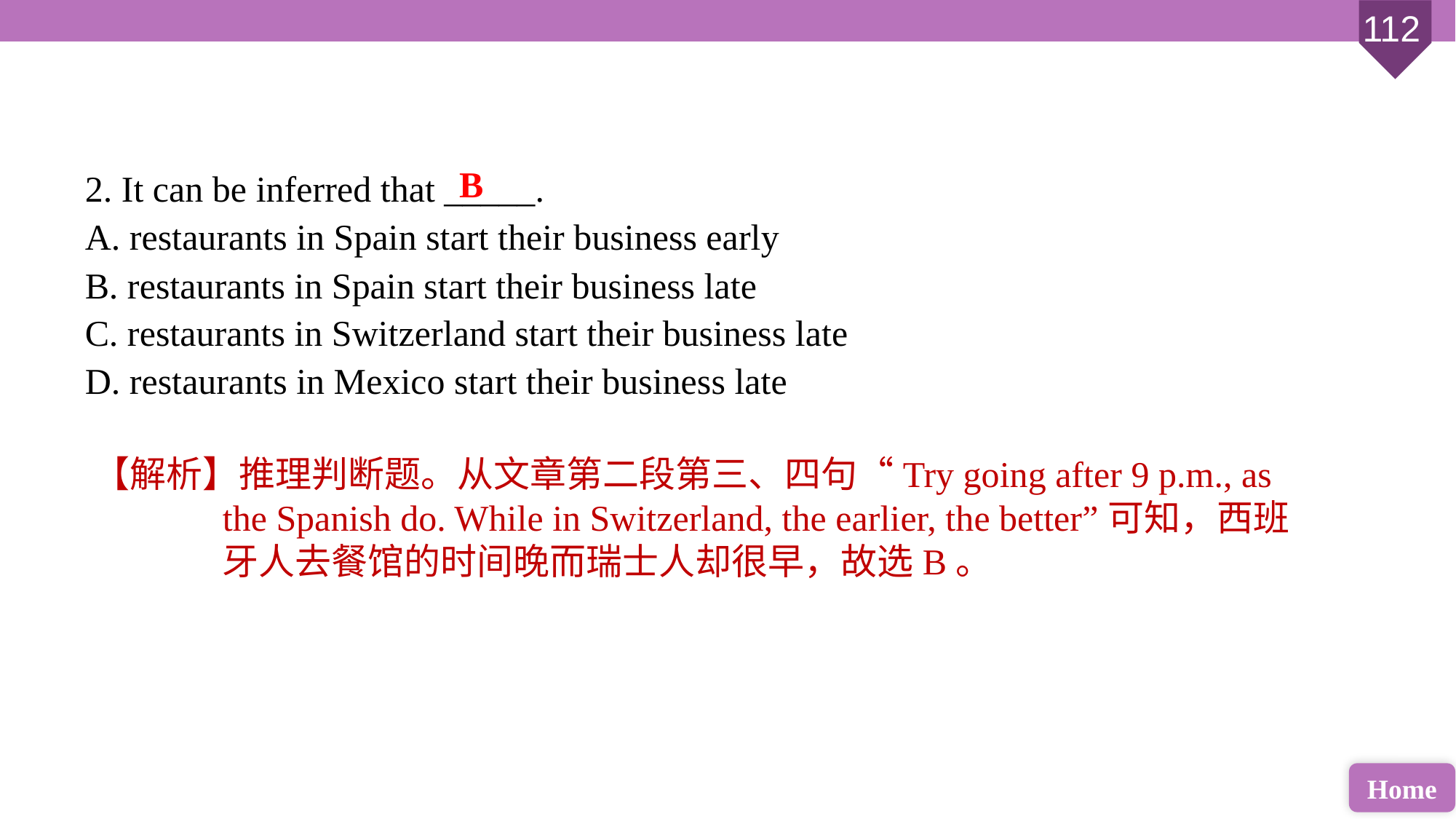

2. It can be inferred that _____.
A. restaurants in Spain start their business early
B. restaurants in Spain start their business late
C. restaurants in Switzerland start their business late
D. restaurants in Mexico start their business late
B
【解析】推理判断题。从文章第二段第三、四句“Try going after 9 p.m., as the Spanish do. While in Switzerland, the earlier, the better”可知，西班牙人去餐馆的时间晚而瑞士人却很早，故选B。